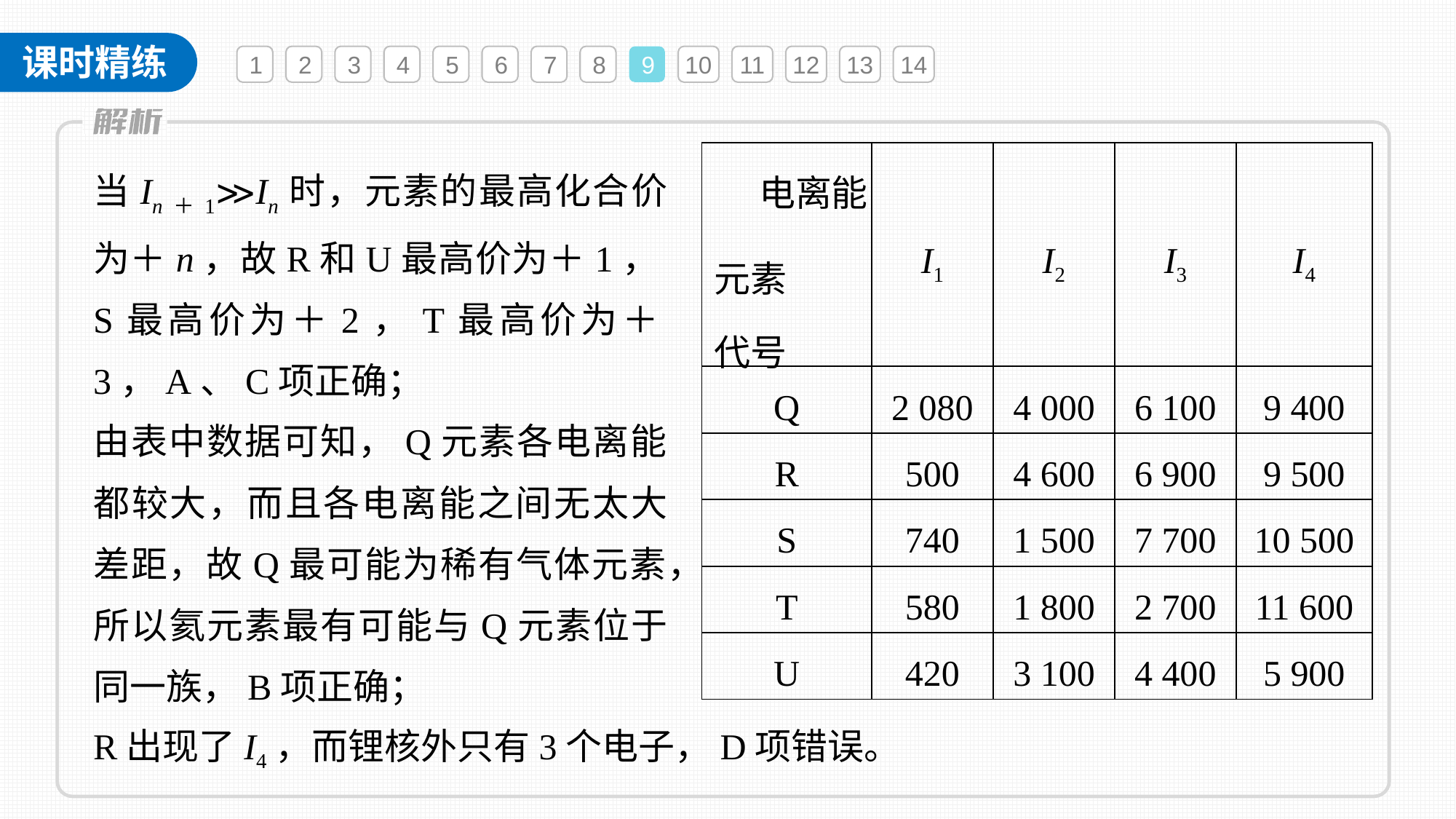

1
2
3
4
5
6
7
8
9
10
11
12
13
14

当In＋1≫In时，元素的最高化合价为＋n，故R和U最高价为＋1，S最高价为＋2，T最高价为＋3，A、C项正确；
由表中数据可知，Q元素各电离能都较大，而且各电离能之间无太大差距，故Q最可能为稀有气体元素，所以氦元素最有可能与Q元素位于同一族，B项正确；
| 电离能 元素 代号 | I1 | I2 | I3 | I4 |
| --- | --- | --- | --- | --- |
| Q | 2 080 | 4 000 | 6 100 | 9 400 |
| R | 500 | 4 600 | 6 900 | 9 500 |
| S | 740 | 1 500 | 7 700 | 10 500 |
| T | 580 | 1 800 | 2 700 | 11 600 |
| U | 420 | 3 100 | 4 400 | 5 900 |
R出现了I4，而锂核外只有3个电子，D项错误。